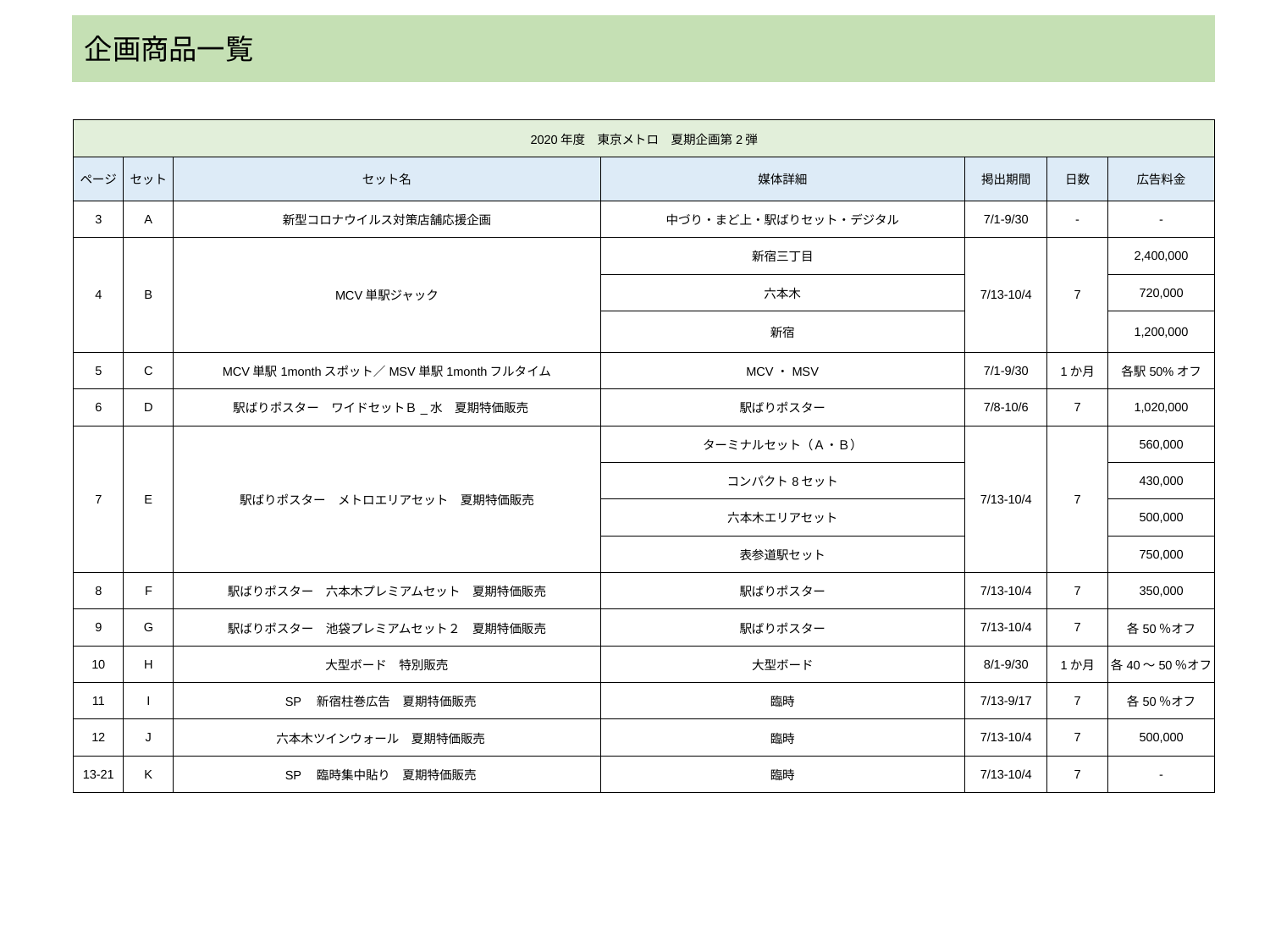

企画商品一覧
| 2020年度　東京メトロ　夏期企画第2弾 |  |  |  |  |  |  |
| --- | --- | --- | --- | --- | --- | --- |
| ページ | セット | セット名 | 媒体詳細 | 掲出期間 | 日数 | 広告料金 |
| 3 | A | 新型コロナウイルス対策店舗応援企画 | 中づり・まど上・駅ばりセット・デジタル | 7/1-9/30 | - | - |
| 4 | B | MCV単駅ジャック | 新宿三丁目 | 7/13-10/4 | 7 | 2,400,000 |
|  |  |  | 六本木 |  |  | 720,000 |
|  |  |  | 新宿 |  |  | 1,200,000 |
| 5 | C | MCV単駅1monthスポット／MSV単駅1monthフルタイム | MCV・MSV | 7/1-9/30 | 1か月 | 各駅50%オフ |
| 6 | D | 駅ばりポスター　ワイドセットＢ\_水　夏期特価販売 | 駅ばりポスター | 7/8-10/6 | 7 | 1,020,000 |
| 7 | E | 駅ばりポスター　メトロエリアセット　夏期特価販売 | ターミナルセット（Ａ・Ｂ） | 7/13-10/4 | 7 | 560,000 |
|  |  |  | コンパクト8セット |  |  | 430,000 |
|  |  |  | 六本木エリアセット |  |  | 500,000 |
|  |  |  | 表参道駅セット |  |  | 750,000 |
| 8 | F | 駅ばりポスター　六本木プレミアムセット　夏期特価販売 | 駅ばりポスター | 7/13-10/4 | 7 | 350,000 |
| 9 | G | 駅ばりポスター　池袋プレミアムセット２　夏期特価販売 | 駅ばりポスター | 7/13-10/4 | 7 | 各50％オフ |
| 10 | H | 大型ボード　特別販売 | 大型ボード | 8/1-9/30 | 1か月 | 各40～50％オフ |
| 11 | I | SP　新宿柱巻広告　夏期特価販売 | 臨時 | 7/13-9/17 | 7 | 各50％オフ |
| 12 | J | 六本木ツインウォール　夏期特価販売 | 臨時 | 7/13-10/4 | 7 | 500,000 |
| 13-21 | K | SP　臨時集中貼り　夏期特価販売 | 臨時 | 7/13-10/4 | 7 | - |